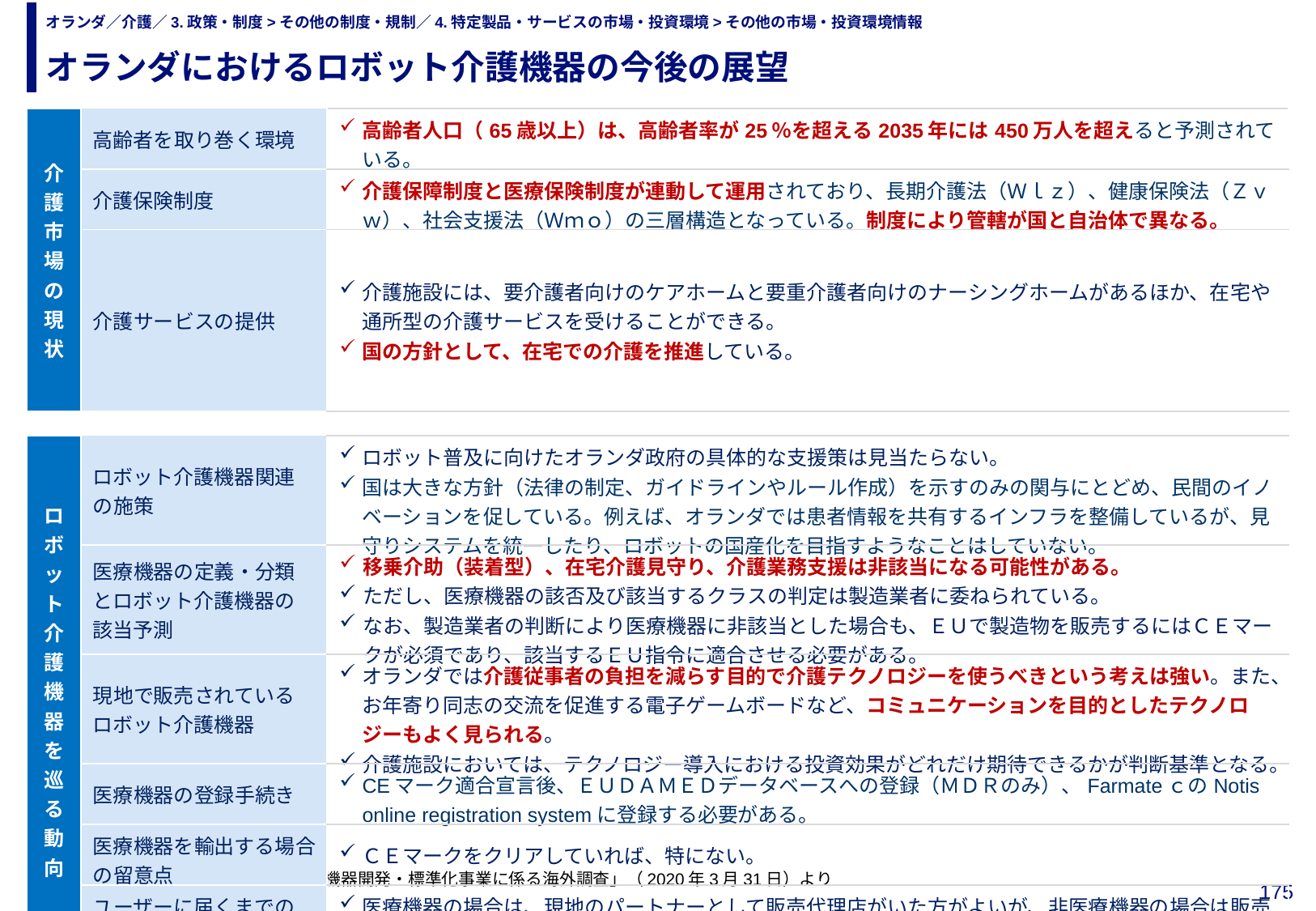

オランダにおけるロボット介護機器の今後の展望
# オランダ／介護／3.政策・制度>その他の制度・規制／4.特定製品・サービスの市場・投資環境>その他の市場・投資環境情報
| 介護市場の現状 | 高齢者を取り巻く環境 | 高齢者人口（65歳以上）は、高齢者率が25％を超える2035年には450万人を超えると予測されている。 |
| --- | --- | --- |
|  | 介護保険制度 | 介護保障制度と医療保険制度が連動して運用されており、長期介護法（Ｗｌｚ）、健康保険法（Ｚｖｗ）、社会支援法（Ｗｍｏ）の三層構造となっている。制度により管轄が国と自治体で異なる。 |
|  | 介護サービスの提供 | 介護施設には、要介護者向けのケアホームと要重介護者向けのナーシングホームがあるほか、在宅や通所型の介護サービスを受けることができる。 国の方針として、在宅での介護を推進している。 |
|  |  |  |
| ロボット介護機器を巡る動向 | ロボット介護機器関連の施策 | ロボット普及に向けたオランダ政府の具体的な支援策は見当たらない。 国は大きな方針（法律の制定、ガイドラインやルール作成）を示すのみの関与にとどめ、民間のイノベーションを促している。例えば、オランダでは患者情報を共有するインフラを整備しているが、見守りシステムを統一したり、ロボットの国産化を目指すようなことはしていない。 |
|  | 医療機器の定義・分類とロボット介護機器の 該当予測 | 移乗介助（装着型）、在宅介護見守り、介護業務支援は非該当になる可能性がある。 ただし、医療機器の該否及び該当するクラスの判定は製造業者に委ねられている。 なお、製造業者の判断により医療機器に非該当とした場合も、ＥＵで製造物を販売するにはＣＥマークが必須であり、該当するＥＵ指令に適合させる必要がある。 |
|  | 現地で販売されている ロボット介護機器 | オランダでは介護従事者の負担を減らす目的で介護テクノロジーを使うべきという考えは強い。また、お年寄り同志の交流を促進する電子ゲームボードなど、コミュニケーションを目的としたテクノロジーもよく見られる。 介護施設においては、テクノロジー導入における投資効果がどれだけ期待できるかが判断基準となる。 |
|  | 医療機器の登録手続き | CEマーク適合宣言後、ＥＵＤＡＭＥＤデータベースへの登録（ＭＤＲのみ）、FarmateｃのNotis online registration systemに登録する必要がある。 |
|  | 医療機器を輸出する場合の留意点 | ＣＥマークをクリアしていれば、特にない。 |
|  | ユーザーに届くまでの 流通ルート | 医療機器の場合は、現地のパートナーとして販売代理店がいた方がよいが、非医療機器の場合は販売代理店の指定をしなくても販売ができる。 |
出所）日本経済研究所「ロボット介護機器開発・標準化事業に係る海外調査」（2020年3月31日）より